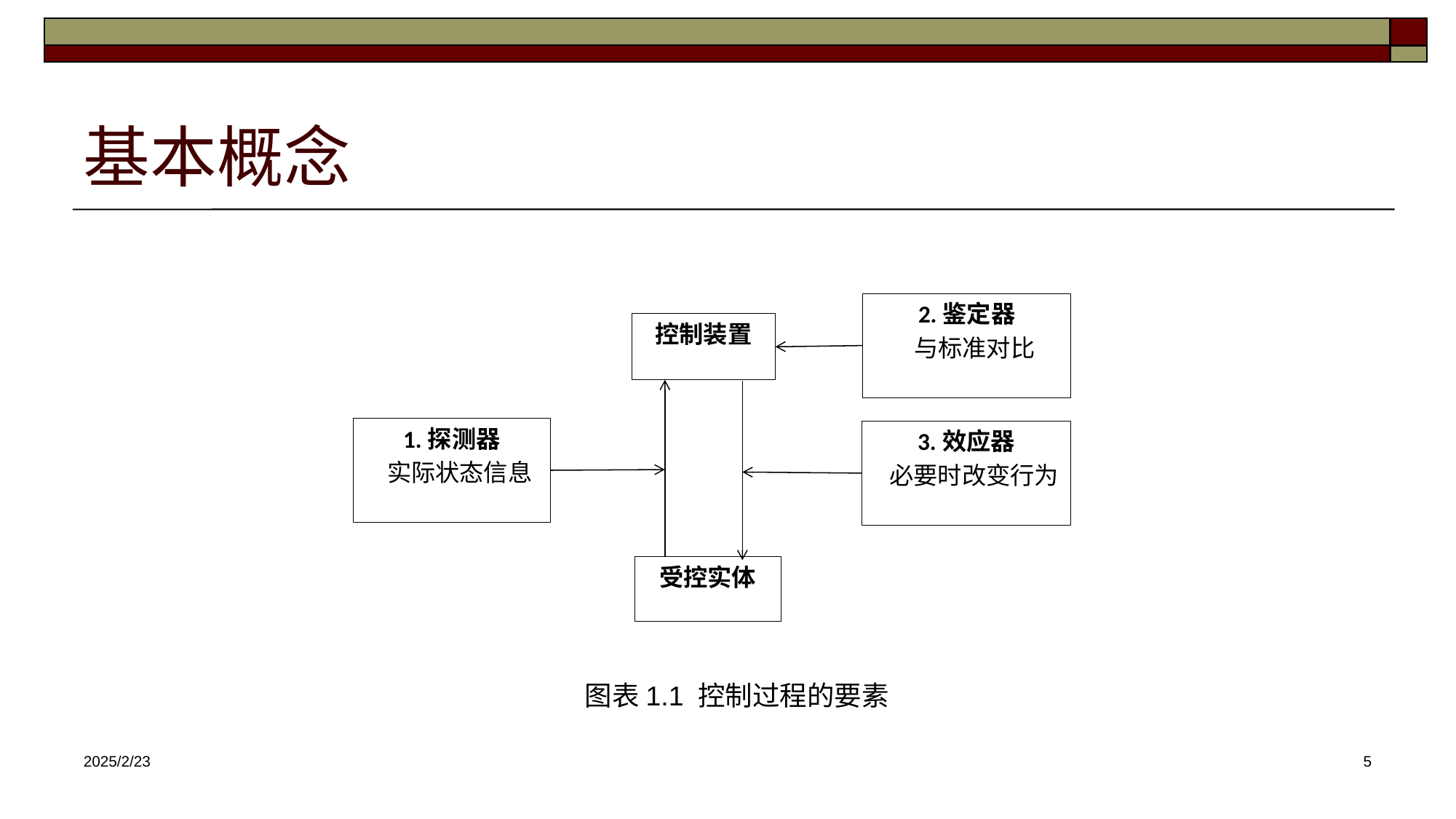

# 基本概念
2.鉴定器
与标准对比
控制装置
1.探测器
实际状态信息
3.效应器
必要时改变行为
受控实体
图表1.1 控制过程的要素
2025/2/23
5